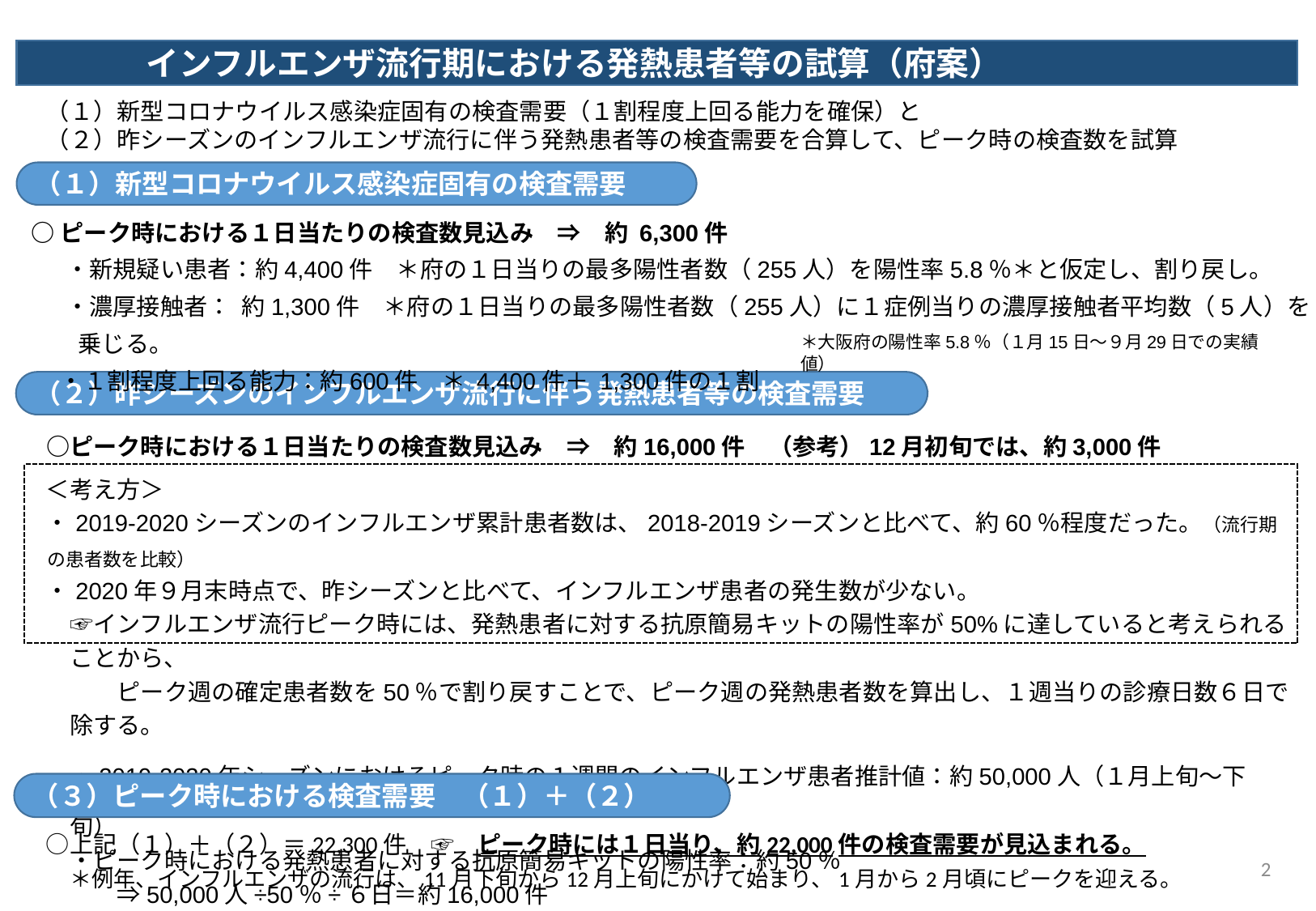

インフルエンザ流行期における発熱患者等の試算（府案）
　（１）新型コロナウイルス感染症固有の検査需要（１割程度上回る能力を確保）と
　（２）昨シーズンのインフルエンザ流行に伴う発熱患者等の検査需要を合算して、ピーク時の検査数を試算
（１）新型コロナウイルス感染症固有の検査需要
○ピーク時における１日当たりの検査数見込み　⇒　約 6,300件
 　・新規疑い患者：約4,400件　＊府の１日当りの最多陽性者数（255人）を陽性率5.8％＊と仮定し、割り戻し。
 　・濃厚接触者：  約1,300件　＊府の１日当りの最多陽性者数（255人）に１症例当りの濃厚接触者平均数（5人）を乗じる。
　 ・１割程度上回る能力：約600件　＊ 4,400件＋ 1,300件の１割
＊大阪府の陽性率5.8％（１月15日～９月29日での実績値）
（２）昨シーズンのインフルエンザ流行に伴う発熱患者等の検査需要
　○ピーク時における１日当たりの検査数見込み　⇒　約16,000件　（参考）12月初旬では、約3,000件
　＜考え方＞
　・2019-2020シーズンのインフルエンザ累計患者数は、2018-2019シーズンと比べて、約60％程度だった。（流行期の患者数を比較）
　・2020年９月末時点で、昨シーズンと比べて、インフルエンザ患者の発生数が少ない。
　　☞インフルエンザ流行ピーク時には、発熱患者に対する抗原簡易キットの陽性率が50%に達していると考えられることから、
　　　　ピーク週の確定患者数を50％で割り戻すことで、ピーク週の発熱患者数を算出し、１週当りの診療日数６日で除する。
　　・2019-2020年シーズンにおけるピーク時の１週間のインフルエンザ患者推計値：約50,000人（１月上旬～下旬）
　　・ピーク時における発熱患者に対する抗原簡易キットの陽性率：約50％
　　　　⇒50,000人÷50％÷６日＝約16,000件

　○上記（１）＋（２）＝22,300件　☞　ピーク時には１日当り、約22,000件の検査需要が見込まれる。
　　＊例年、インフルエンザの流行は、11月下旬から12月上旬にかけて始まり、1月から2月頃にピークを迎える。
（３）ピーク時における検査需要　（１）＋（２）
2